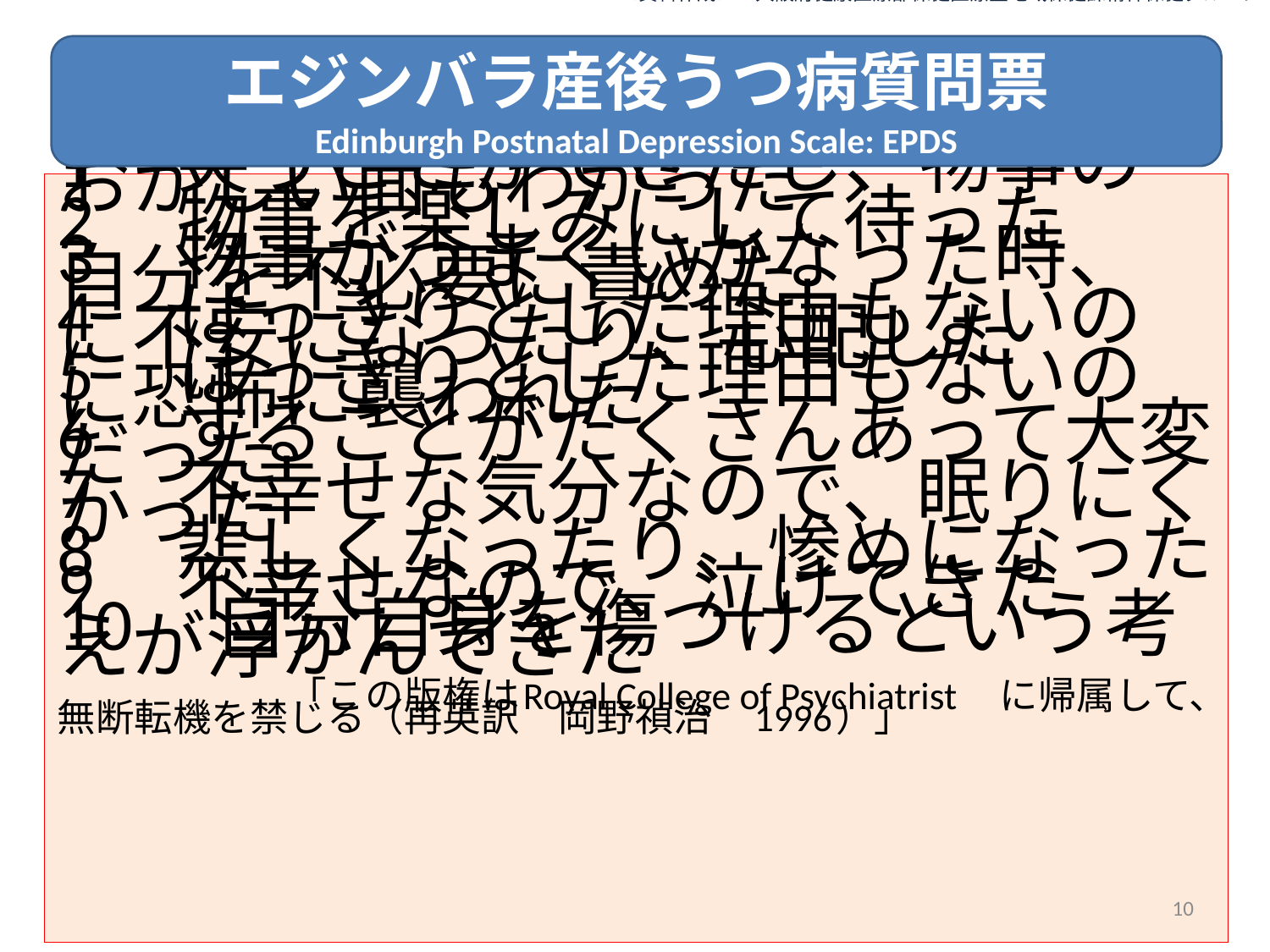

＜資料作成＞　大阪府健康医療部保健医療室地域保健課精神保健グループ
エジンバラ産後うつ病質問票
Edinburgh Postnatal Depression Scale: EPDS
1　笑うことができたし、物事のおかしい面もわかった
2　物事を楽しみにして待った
3　物事がうまくいかなった時、自分を不必要に責めた
4　はっきりとした理由もないのに不安になったり、心配した
5　はっきりとした理由もないのに恐怖に襲われた
6　することがたくさんあって大変だった
7　不幸せな気分なので、眠りにくかった
8　悲しくなったり、惨めになった
9　不幸せなので、泣けてきた
10　自分自身を傷つけるという考えが浮かんできた
　　　　　　「この版権はRoyal College of Psychiatrist　に帰属して、無断転機を禁じる（再英訳　岡野禎治　1996）」

10